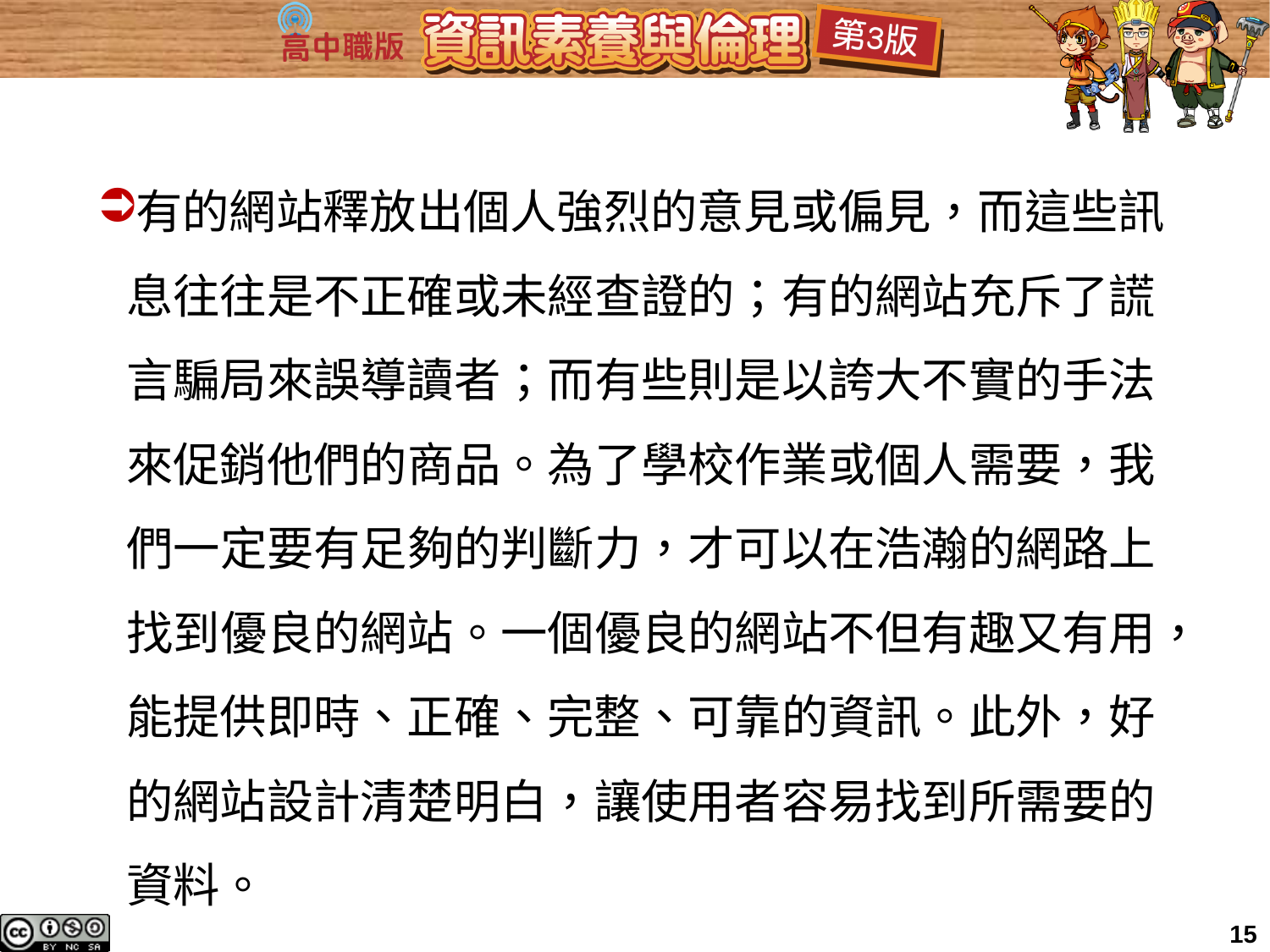

有的網站釋放出個人強烈的意見或偏見，而這些訊息往往是不正確或未經查證的；有的網站充斥了謊言騙局來誤導讀者；而有些則是以誇大不實的手法來促銷他們的商品。為了學校作業或個人需要，我們一定要有足夠的判斷力，才可以在浩瀚的網路上找到優良的網站。一個優良的網站不但有趣又有用，能提供即時、正確、完整、可靠的資訊。此外，好的網站設計清楚明白，讓使用者容易找到所需要的資料。
15